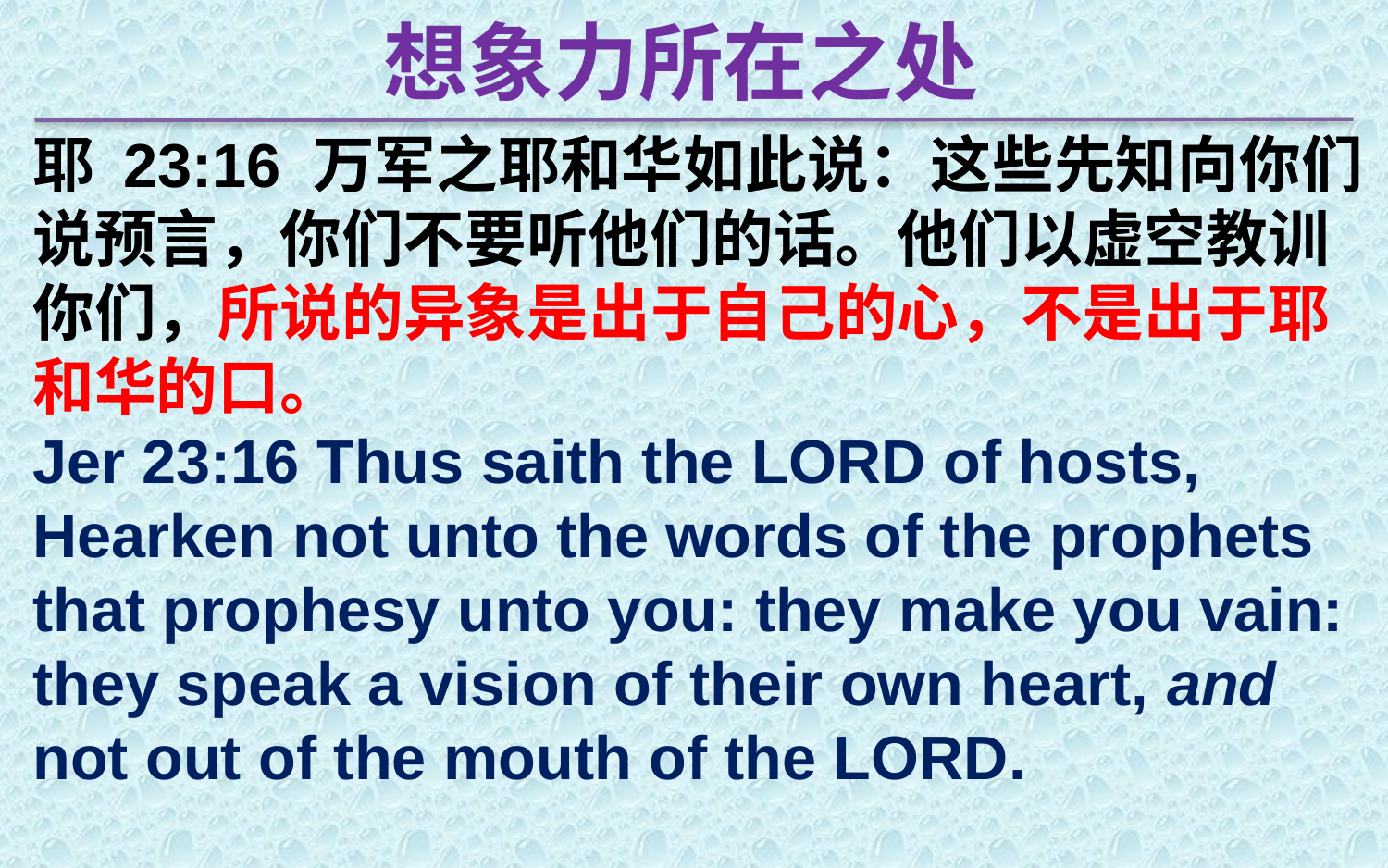

想象力所在之处
耶 23:16 万军之耶和华如此说：这些先知向你们说预言，你们不要听他们的话。他们以虚空教训你们，所说的异象是出于自己的心，不是出于耶和华的口。
Jer 23:16 Thus saith the LORD of hosts, Hearken not unto the words of the prophets that prophesy unto you: they make you vain: they speak a vision of their own heart, and not out of the mouth of the LORD.